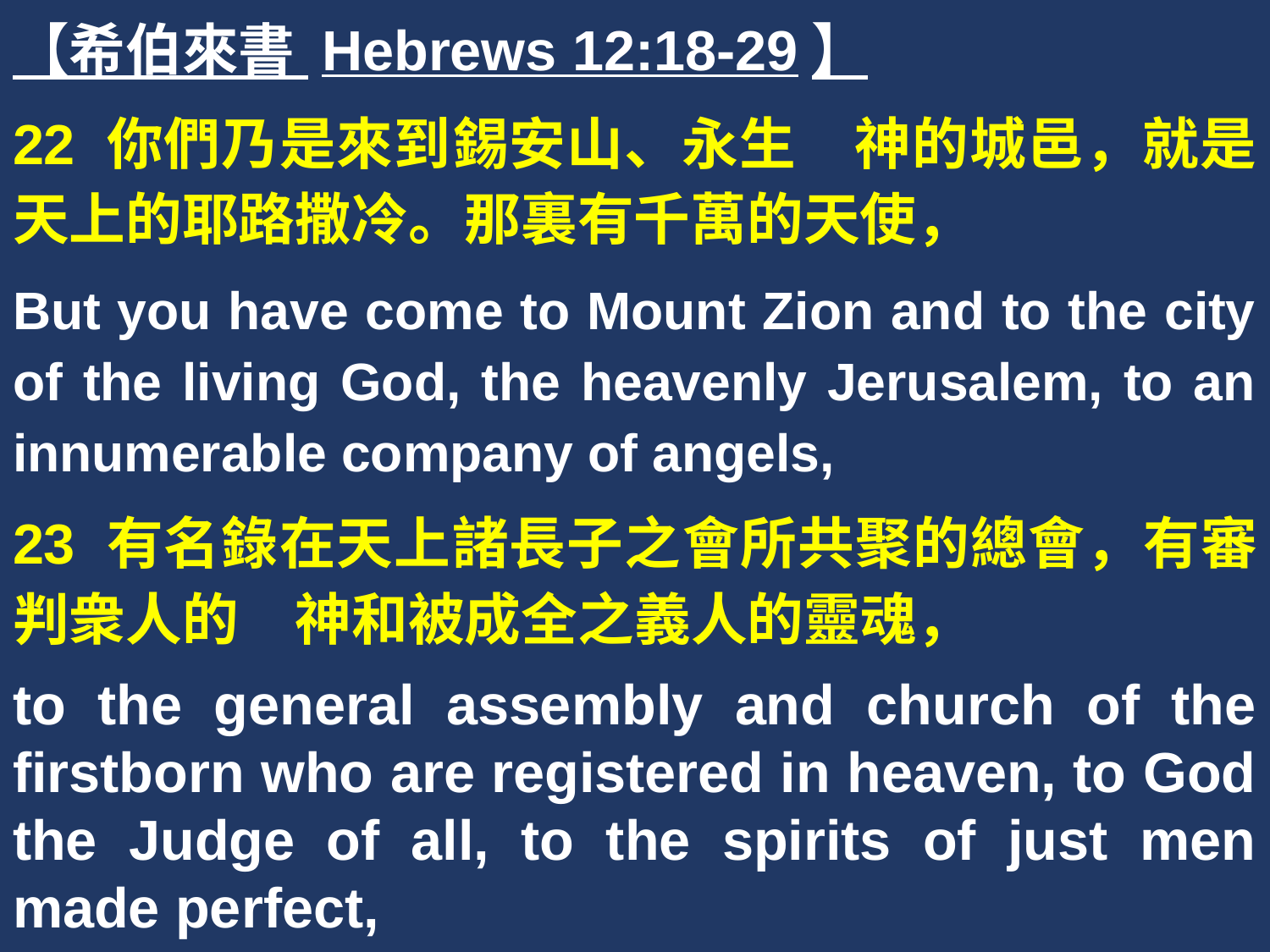

【希伯來書 Hebrews 12:18-29】
22 你們乃是來到錫安山、永生　神的城邑，就是天上的耶路撒冷。那裏有千萬的天使，
But you have come to Mount Zion and to the city of the living God, the heavenly Jerusalem, to an innumerable company of angels,
23 有名錄在天上諸長子之會所共聚的總會，有審判衆人的　神和被成全之義人的靈魂，
to the general assembly and church of the firstborn who are registered in heaven, to God the Judge of all, to the spirits of just men made perfect,